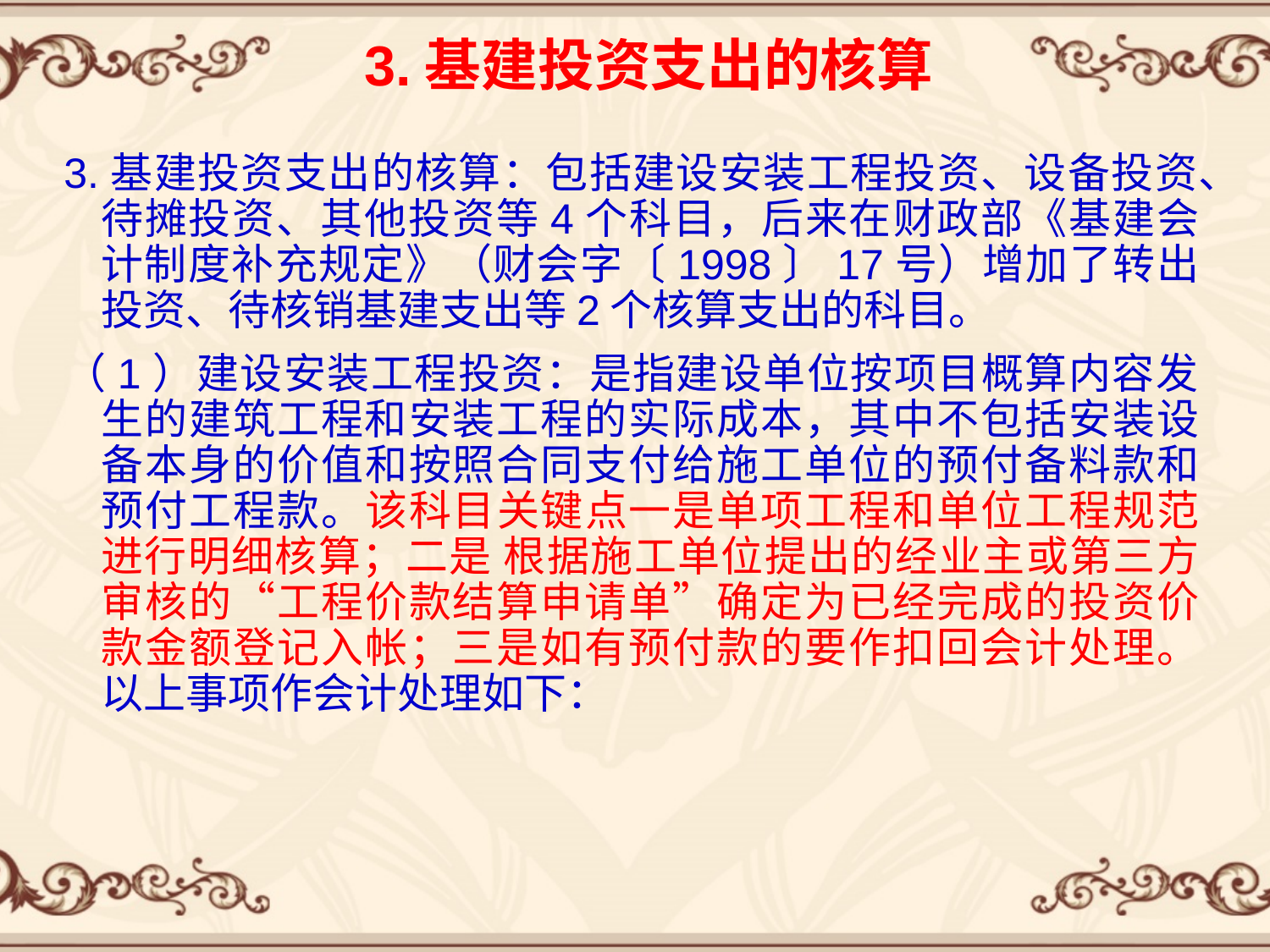

# 3.基建投资支出的核算
3.基建投资支出的核算：包括建设安装工程投资、设备投资、待摊投资、其他投资等4个科目，后来在财政部《基建会计制度补充规定》（财会字〔1998〕17号）增加了转出投资、待核销基建支出等2个核算支出的科目。
（1）建设安装工程投资：是指建设单位按项目概算内容发生的建筑工程和安装工程的实际成本，其中不包括安装设备本身的价值和按照合同支付给施工单位的预付备料款和预付工程款。该科目关键点一是单项工程和单位工程规范进行明细核算；二是 根据施工单位提出的经业主或第三方审核的“工程价款结算申请单”确定为已经完成的投资价款金额登记入帐；三是如有预付款的要作扣回会计处理。以上事项作会计处理如下：